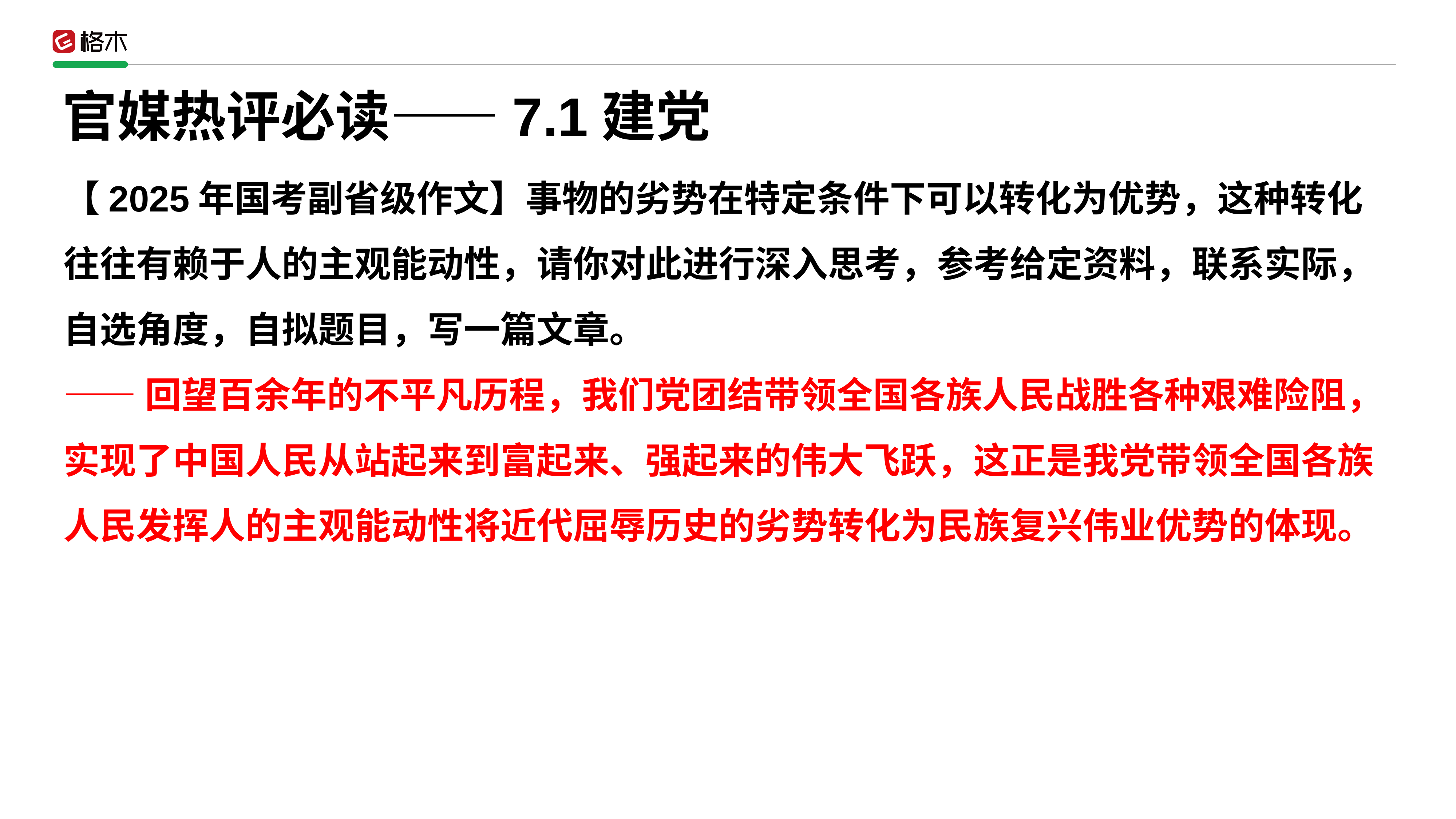

官媒热评必读——7.1建党
【2025年国考副省级作文】事物的劣势在特定条件下可以转化为优势，这种转化往往有赖于人的主观能动性，请你对此进行深入思考，参考给定资料，联系实际，自选角度，自拟题目，写一篇文章。
——回望百余年的不平凡历程，我们党团结带领全国各族人民战胜各种艰难险阻，实现了中国人民从站起来到富起来、强起来的伟大飞跃，这正是我党带领全国各族人民发挥人的主观能动性将近代屈辱历史的劣势转化为民族复兴伟业优势的体现。